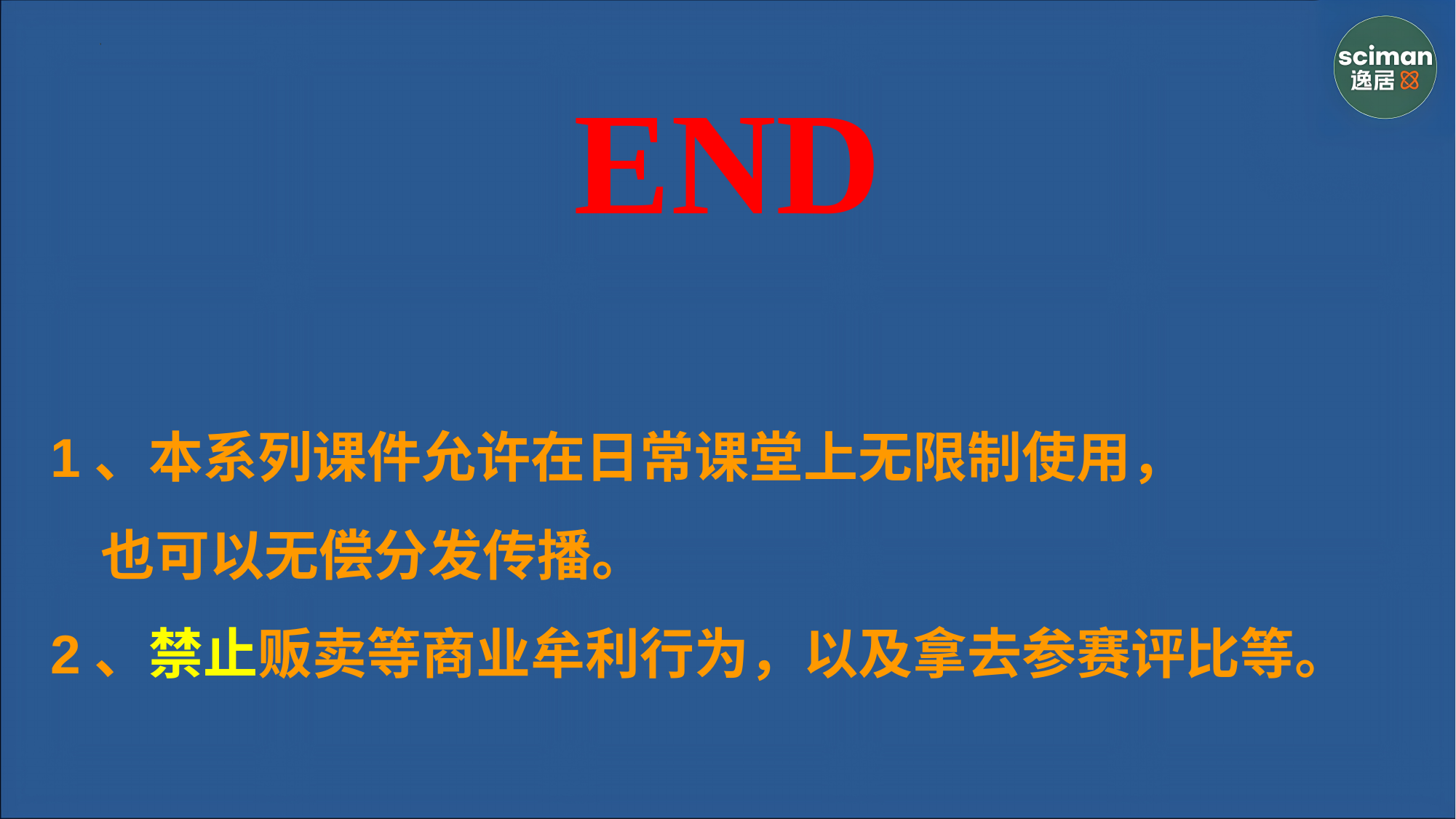

END
1、本系列课件允许在日常课堂上无限制使用，
   也可以无偿分发传播。
2、禁止贩卖等商业牟利行为，以及拿去参赛评比等。